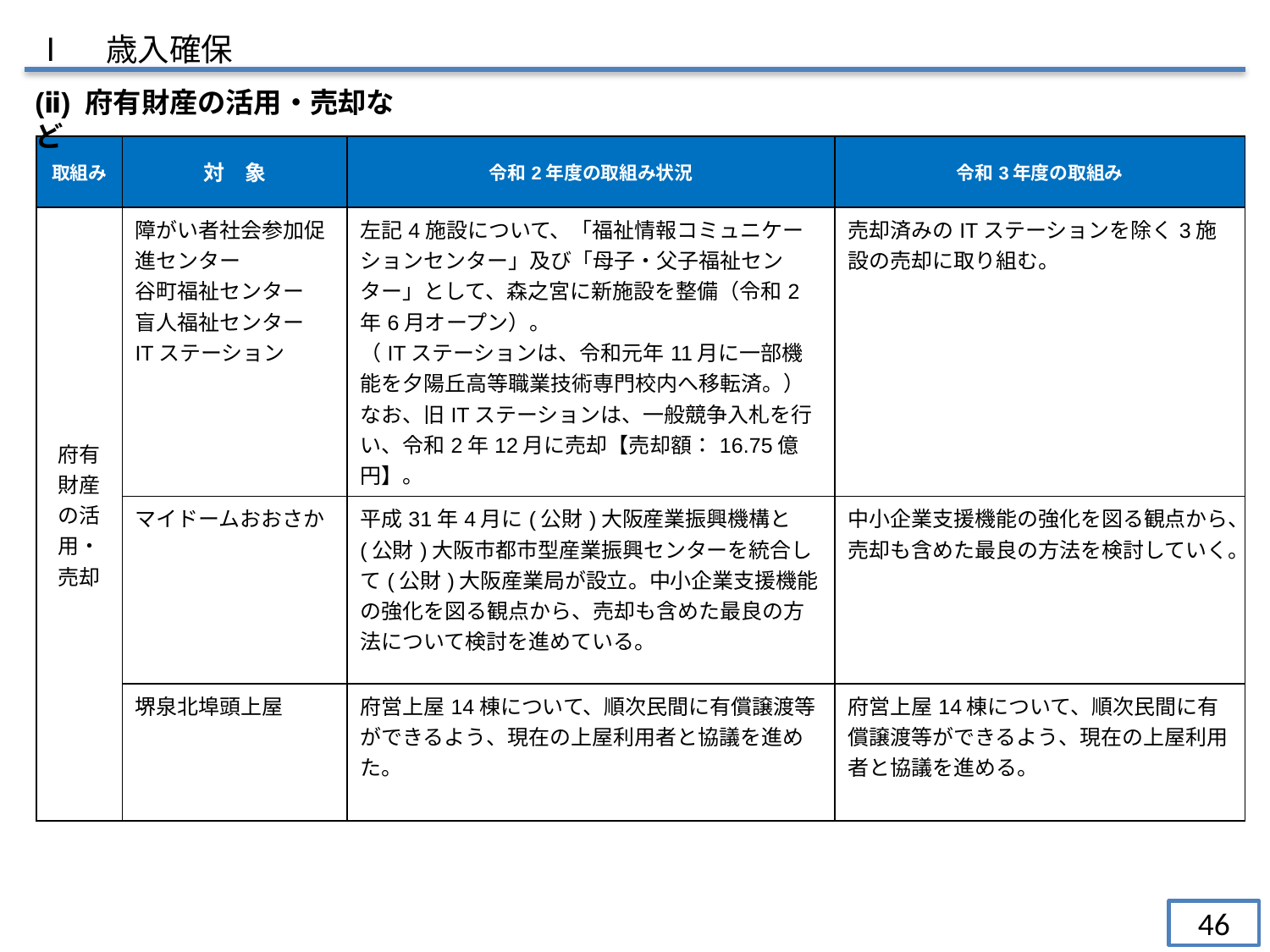

Ⅰ　歳入確保
(ⅱ) 府有財産の活用・売却など
| 取組み | 対　象 | 令和2年度の取組み状況 | 令和3年度の取組み |
| --- | --- | --- | --- |
| 府有財産の活用・売却 | 障がい者社会参加促進センター 谷町福祉センター 盲人福祉センター ITステーション | 左記4施設について、「福祉情報コミュニケーションセンター」及び「母子・父子福祉センター」として、森之宮に新施設を整備（令和2年6月オープン）。 （ITステーションは、令和元年11月に一部機能を夕陽丘高等職業技術専門校内へ移転済。） なお、旧ITステーションは、一般競争入札を行い、令和2年12月に売却【売却額：16.75億円】。 | 売却済みのITステーションを除く3施設の売却に取り組む。 |
|  | マイドームおおさか | 平成31年4月に(公財)大阪産業振興機構と(公財)大阪市都市型産業振興センターを統合して(公財)大阪産業局が設立。中小企業支援機能の強化を図る観点から、売却も含めた最良の方法について検討を進めている。 | 中小企業支援機能の強化を図る観点から、売却も含めた最良の方法を検討していく。 |
|  | 堺泉北埠頭上屋 | 府営上屋14棟について、順次民間に有償譲渡等ができるよう、現在の上屋利用者と協議を進めた。 | 府営上屋14棟について、順次民間に有償譲渡等ができるよう、現在の上屋利用者と協議を進める。 |
46